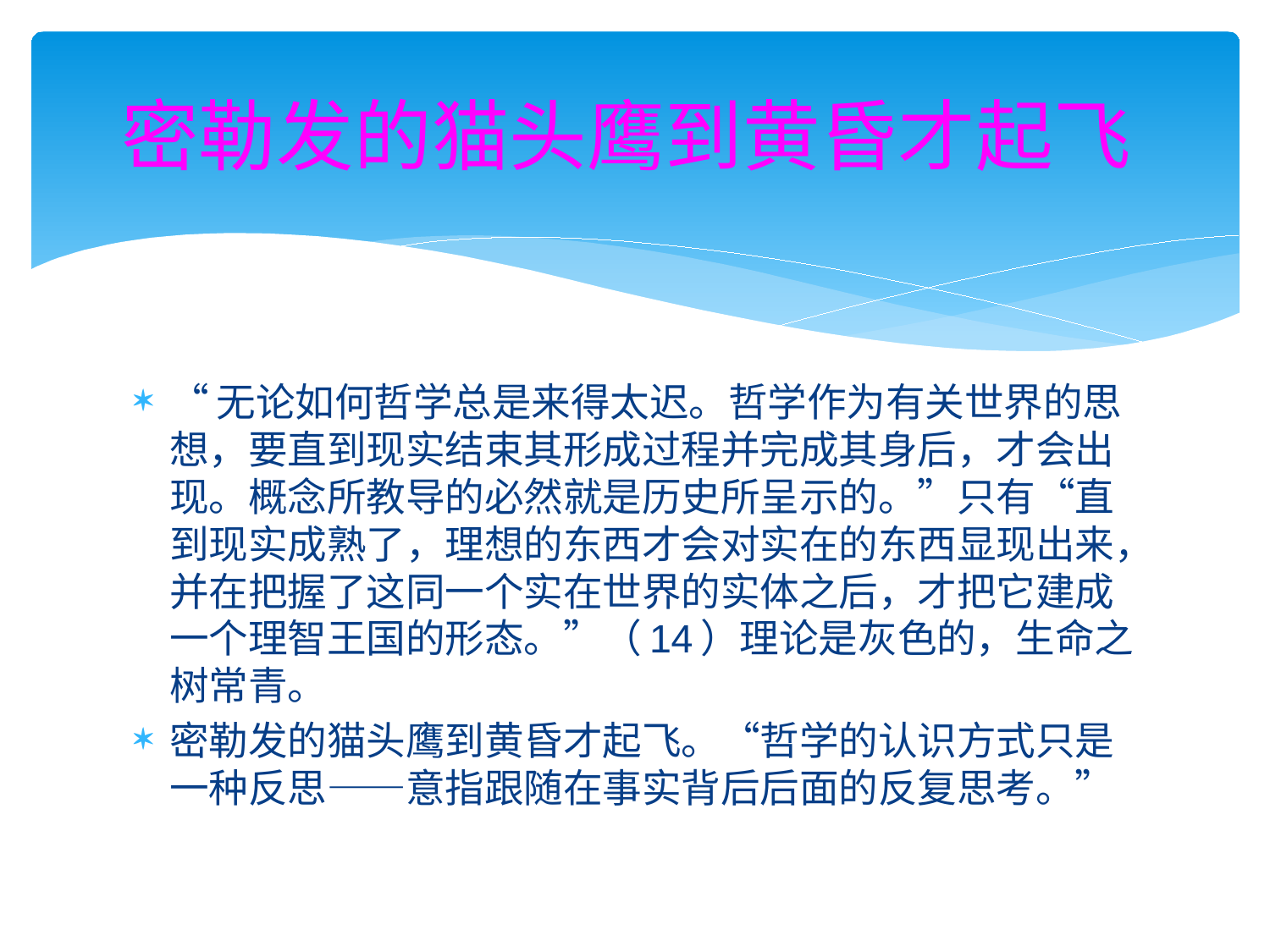

# 密勒发的猫头鹰到黄昏才起飞
“无论如何哲学总是来得太迟。哲学作为有关世界的思想，要直到现实结束其形成过程并完成其身后，才会出现。概念所教导的必然就是历史所呈示的。”只有“直到现实成熟了，理想的东西才会对实在的东西显现出来，并在把握了这同一个实在世界的实体之后，才把它建成一个理智王国的形态。”（14）理论是灰色的，生命之树常青。
密勒发的猫头鹰到黄昏才起飞。“哲学的认识方式只是一种反思——意指跟随在事实背后后面的反复思考。”